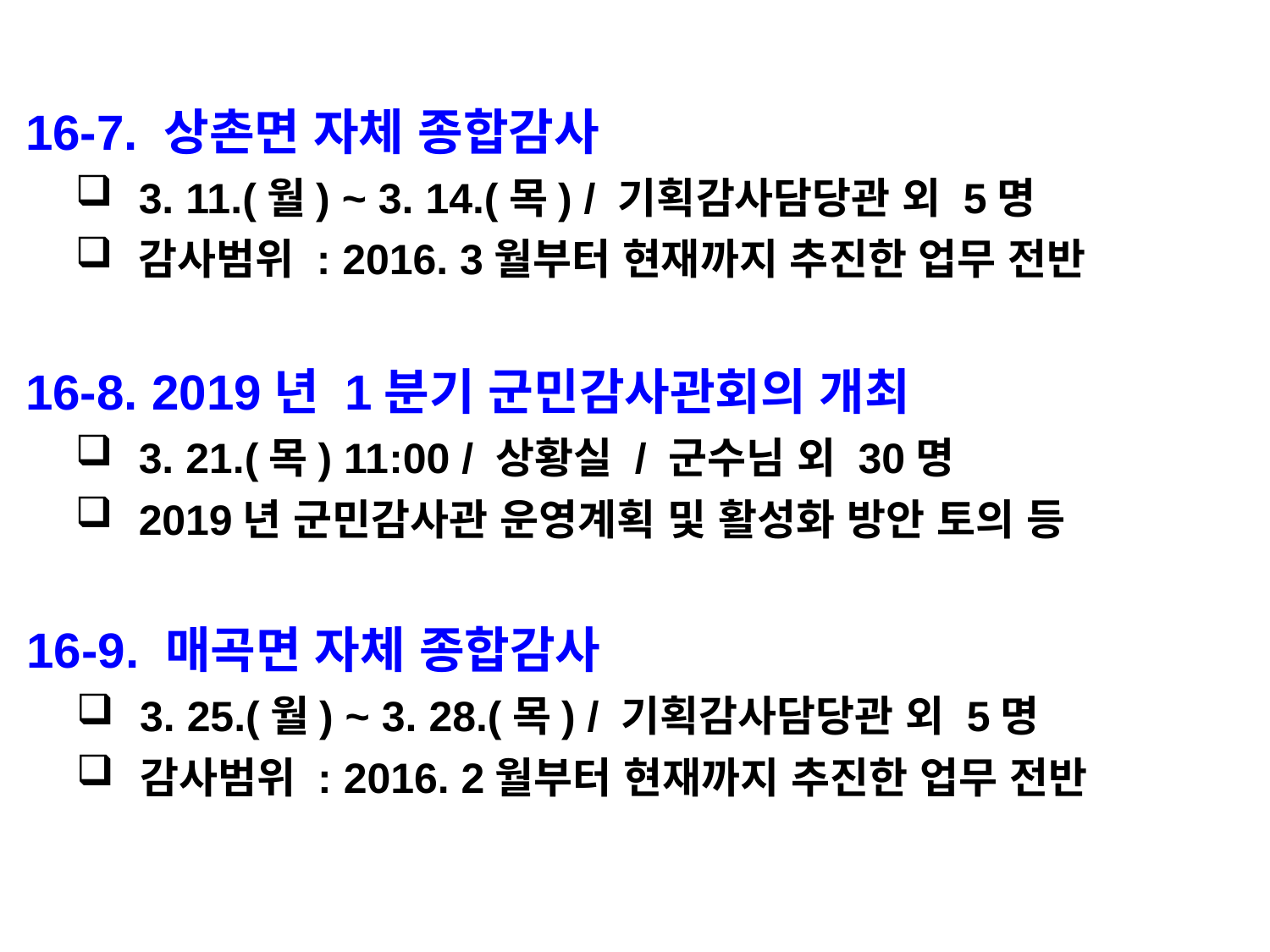

16-7. 상촌면 자체 종합감사
3. 11.(월) ~ 3. 14.(목) / 기획감사담당관 외 5명
감사범위 : 2016. 3월부터 현재까지 추진한 업무 전반

 16-8. 2019년 1분기 군민감사관회의 개최
3. 21.(목) 11:00 / 상황실 / 군수님 외 30명
2019년 군민감사관 운영계획 및 활성화 방안 토의 등

 16-9. 매곡면 자체 종합감사
3. 25.(월) ~ 3. 28.(목) / 기획감사담당관 외 5명
감사범위 : 2016. 2월부터 현재까지 추진한 업무 전반